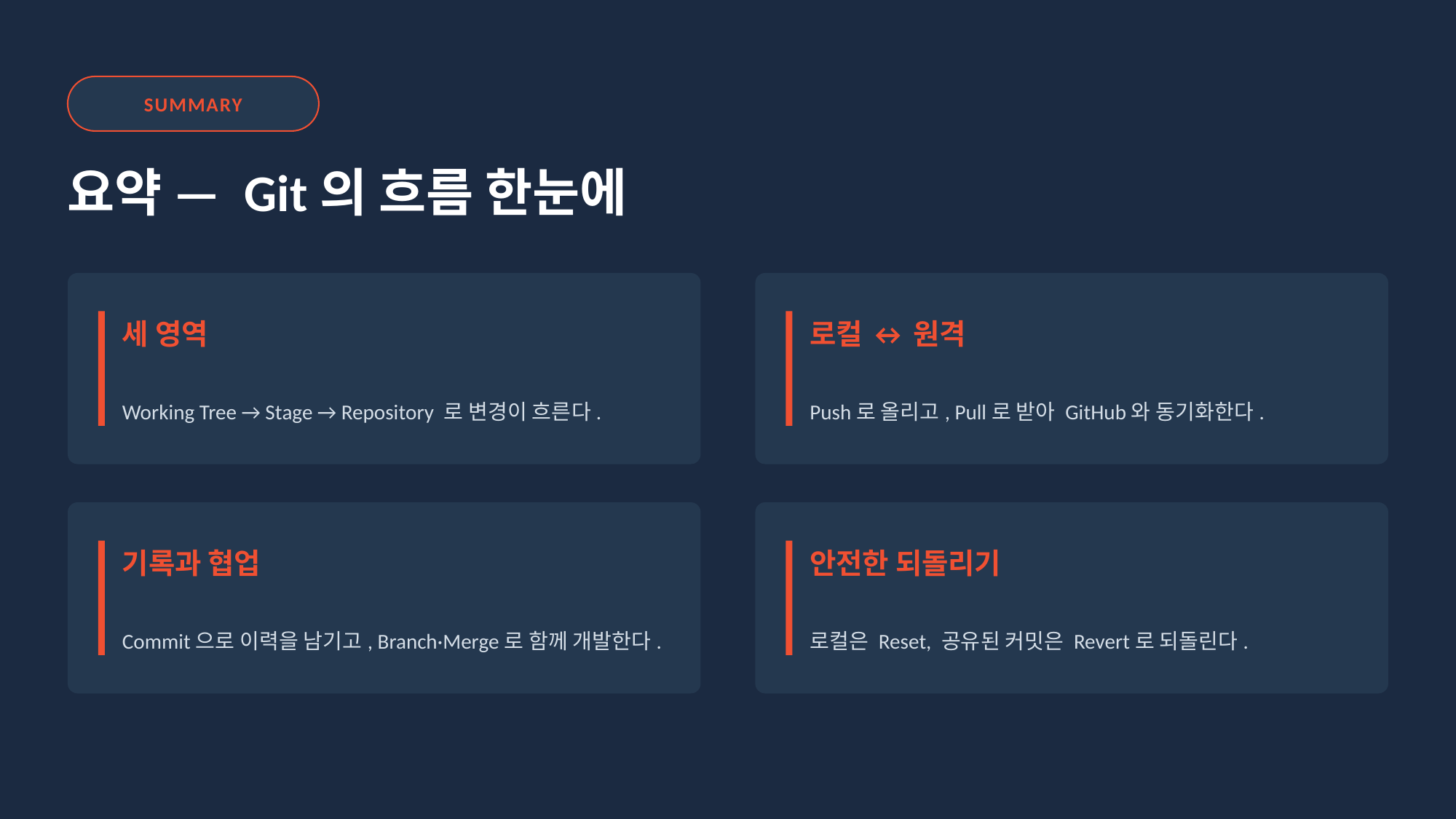

SUMMARY
요약 — Git의 흐름 한눈에

세 영역
로컬 ↔ 원격

Working Tree → Stage → Repository 로 변경이 흐른다.
Push로 올리고, Pull로 받아 GitHub와 동기화한다.

기록과 협업
안전한 되돌리기

Commit으로 이력을 남기고, Branch·Merge로 함께 개발한다.
로컬은 Reset, 공유된 커밋은 Revert로 되돌린다.